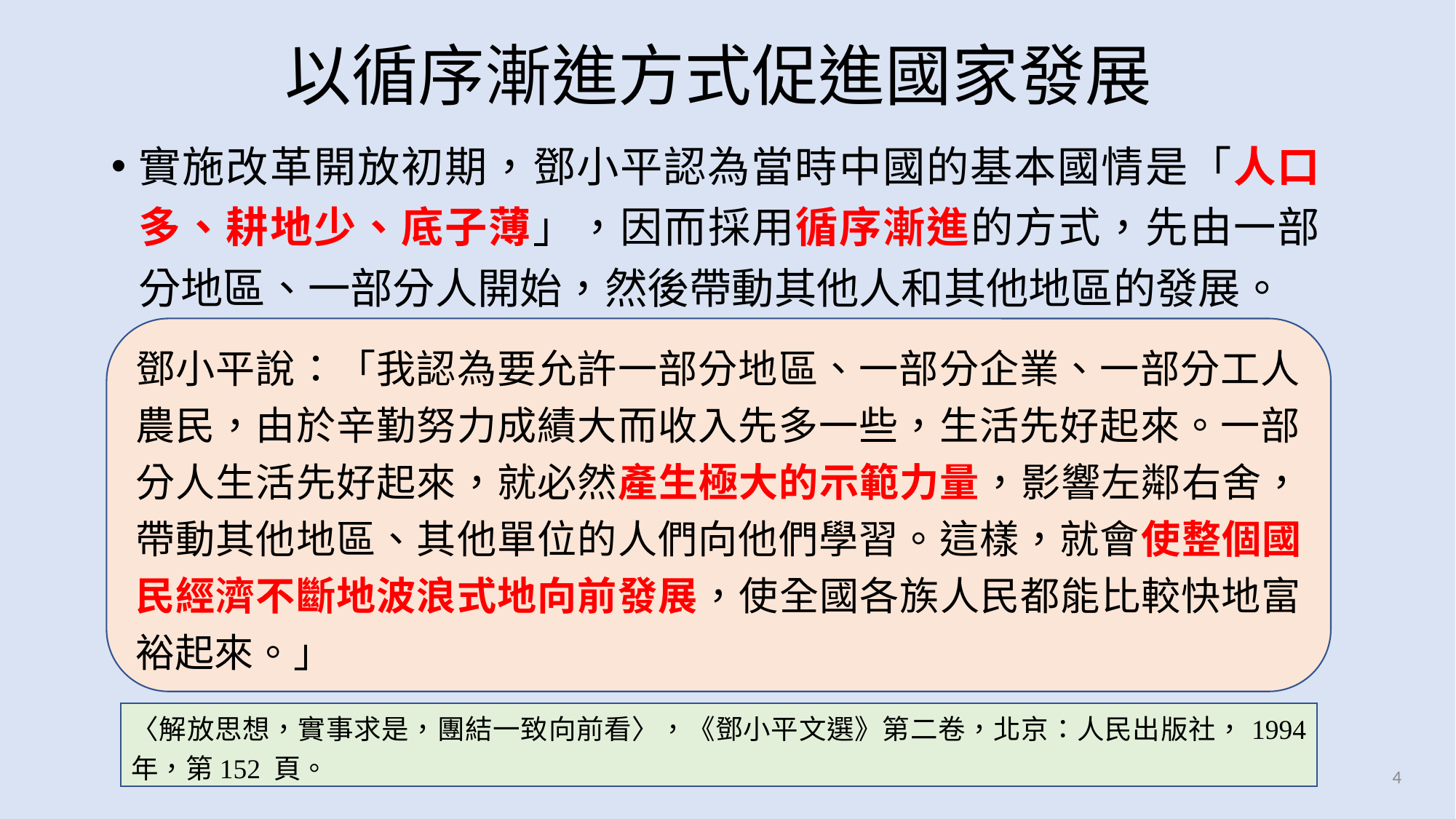

# 以循序漸進方式促進國家發展
實施改革開放初期，鄧小平認為當時中國的基本國情是「人口多、耕地少、底子薄」，因而採用循序漸進的方式，先由一部分地區、一部分人開始，然後帶動其他人和其他地區的發展。

鄧小平說：「我認為要允許一部分地區、一部分企業、一部分工人農民，由於辛勤努力成績大而收入先多一些，生活先好起來。一部分人生活先好起來，就必然產生極大的示範力量，影響左鄰右舍，帶動其他地區、其他單位的人們向他們學習。這樣，就會使整個國民經濟不斷地波浪式地向前發展，使全國各族人民都能比較快地富裕起來。」
〈解放思想，實事求是，團結一致向前看〉，《鄧小平文選》第二卷，北京：人民出版社，1994 年，第152 頁。
4